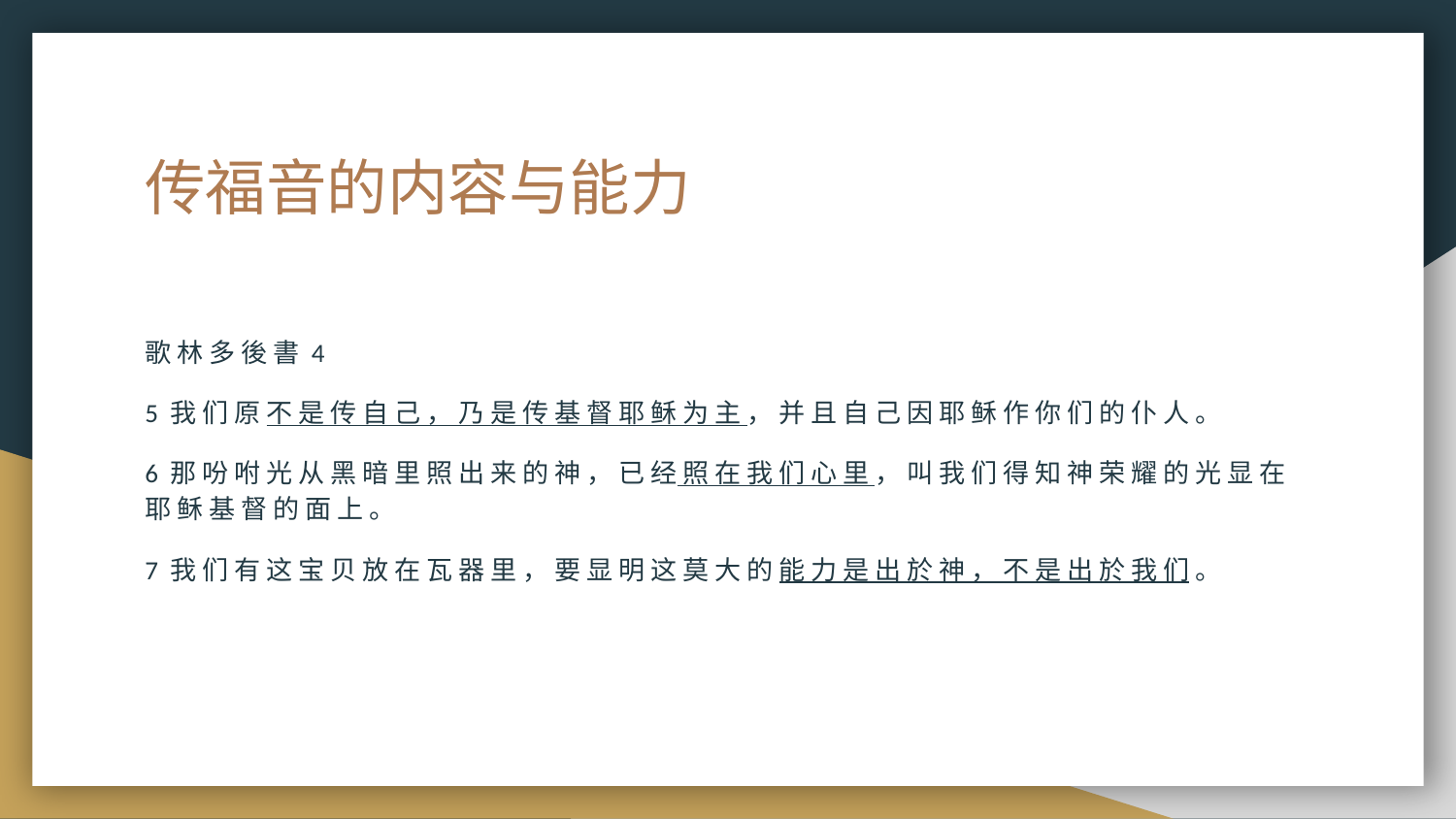

# 传福音的内容与能力
歌 林 多 後 書 4
5 我 们 原 不 是 传 自 己 ， 乃 是 传 基 督 耶 稣 为 主 ， 并 且 自 己 因 耶 稣 作 你 们 的 仆 人 。
6 那 吩 咐 光 从 黑 暗 里 照 出 来 的 神 ， 已 经 照 在 我 们 心 里 ， 叫 我 们 得 知 神 荣 耀 的 光 显 在 耶 稣 基 督 的 面 上 。
7 我 们 有 这 宝 贝 放 在 瓦 器 里 ， 要 显 明 这 莫 大 的 能 力 是 出 於 神 ， 不 是 出 於 我 们 。